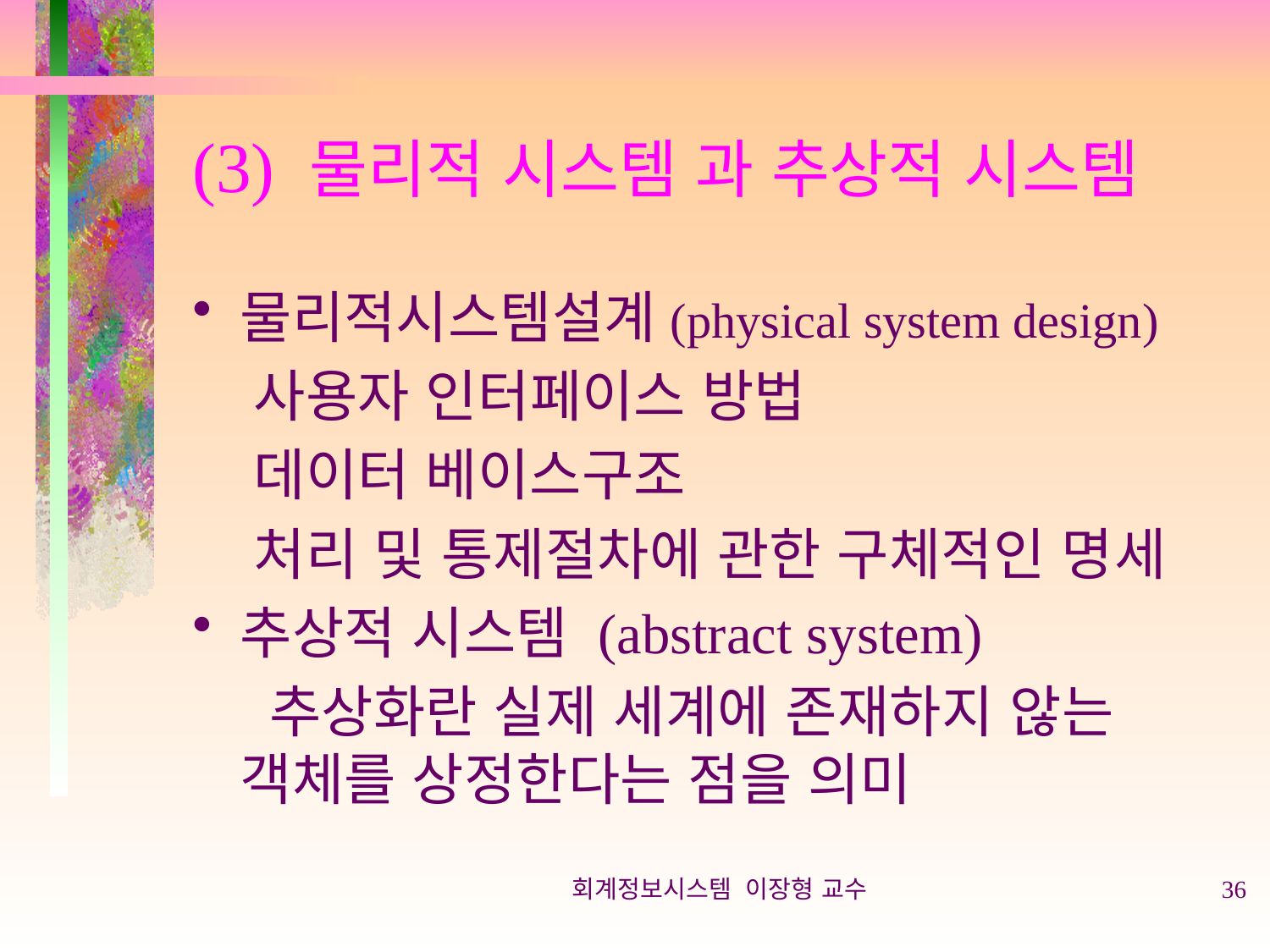

# (3) 물리적 시스템 과 추상적 시스템
물리적시스템설계(physical system design)
   사용자 인터페이스 방법
   데이터 베이스구조
   처리 및 통제절차에 관한 구체적인 명세
추상적 시스템 (abstract system)
    추상화란 실제 세계에 존재하지 않는 객체를 상정한다는 점을 의미
회계정보시스템  이장형 교수
36